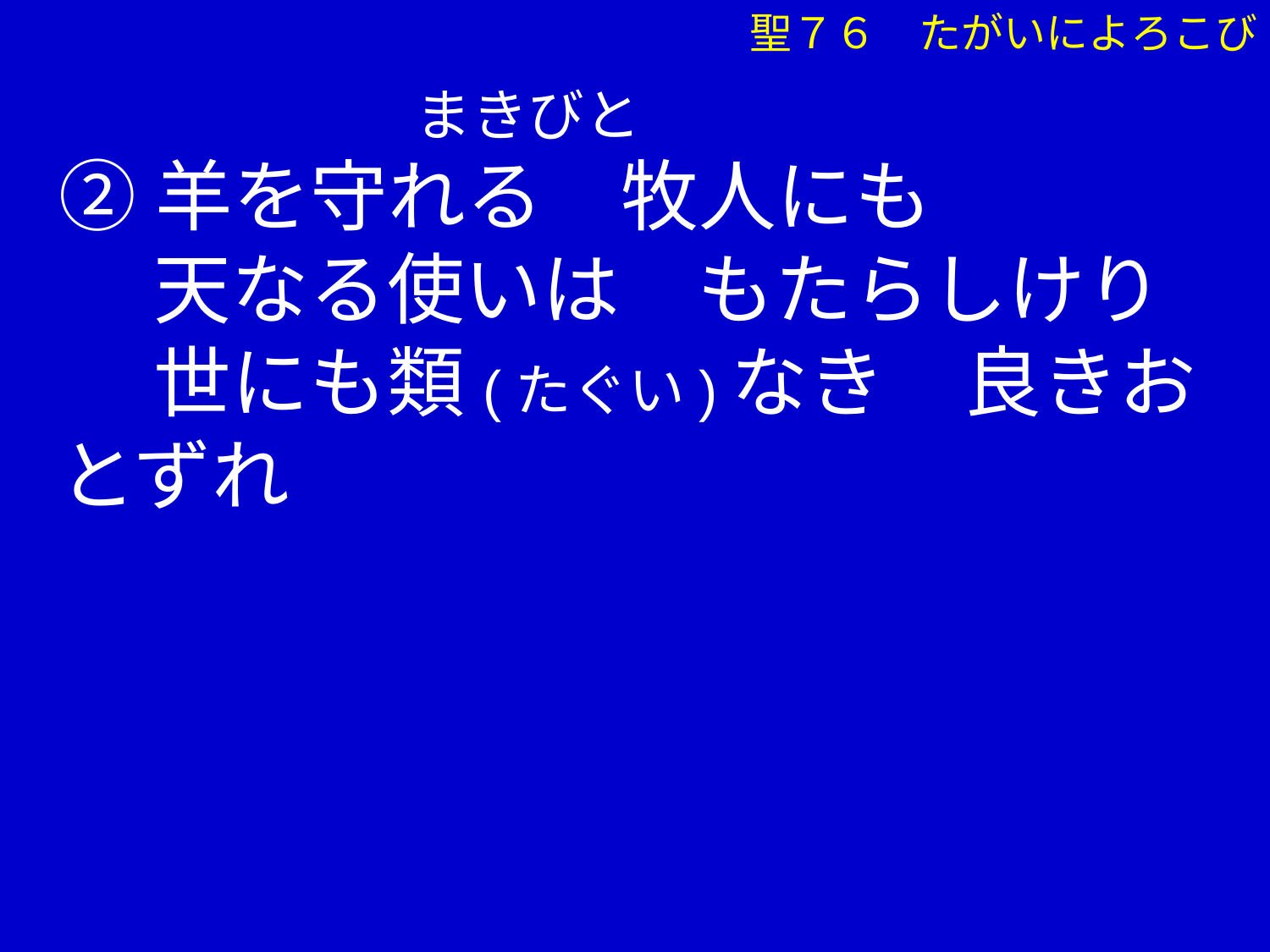

聖７６　たがいによろこび
                           まきびと
②羊を守れる　牧人にも
　 天なる使いは　もたらしけり
　 世にも類(たぐい)なき　良きおとずれ